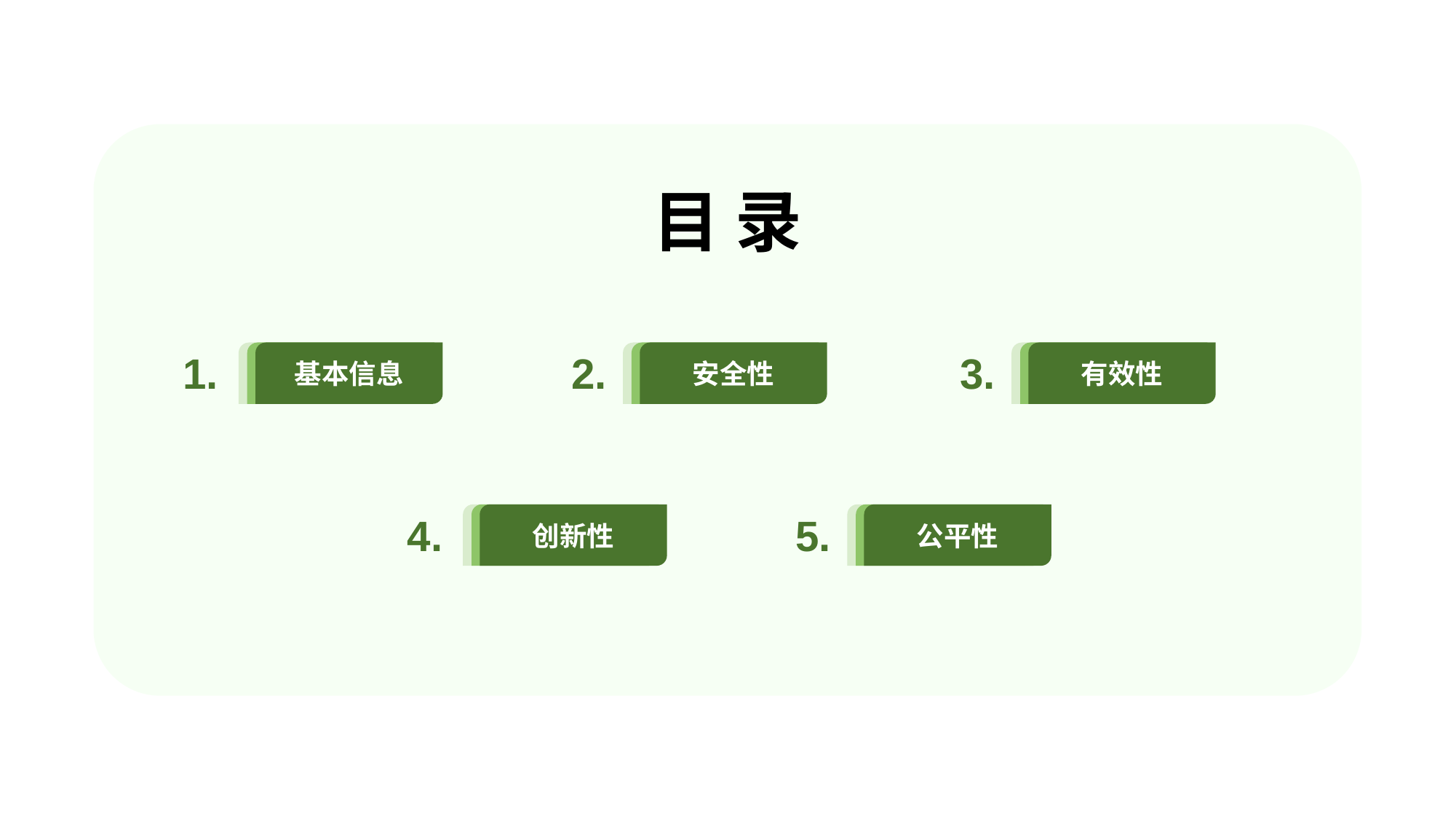

目 录
1.
2.
3.

基本信息

安全性

有效性
4.
5.

创新性

公平性